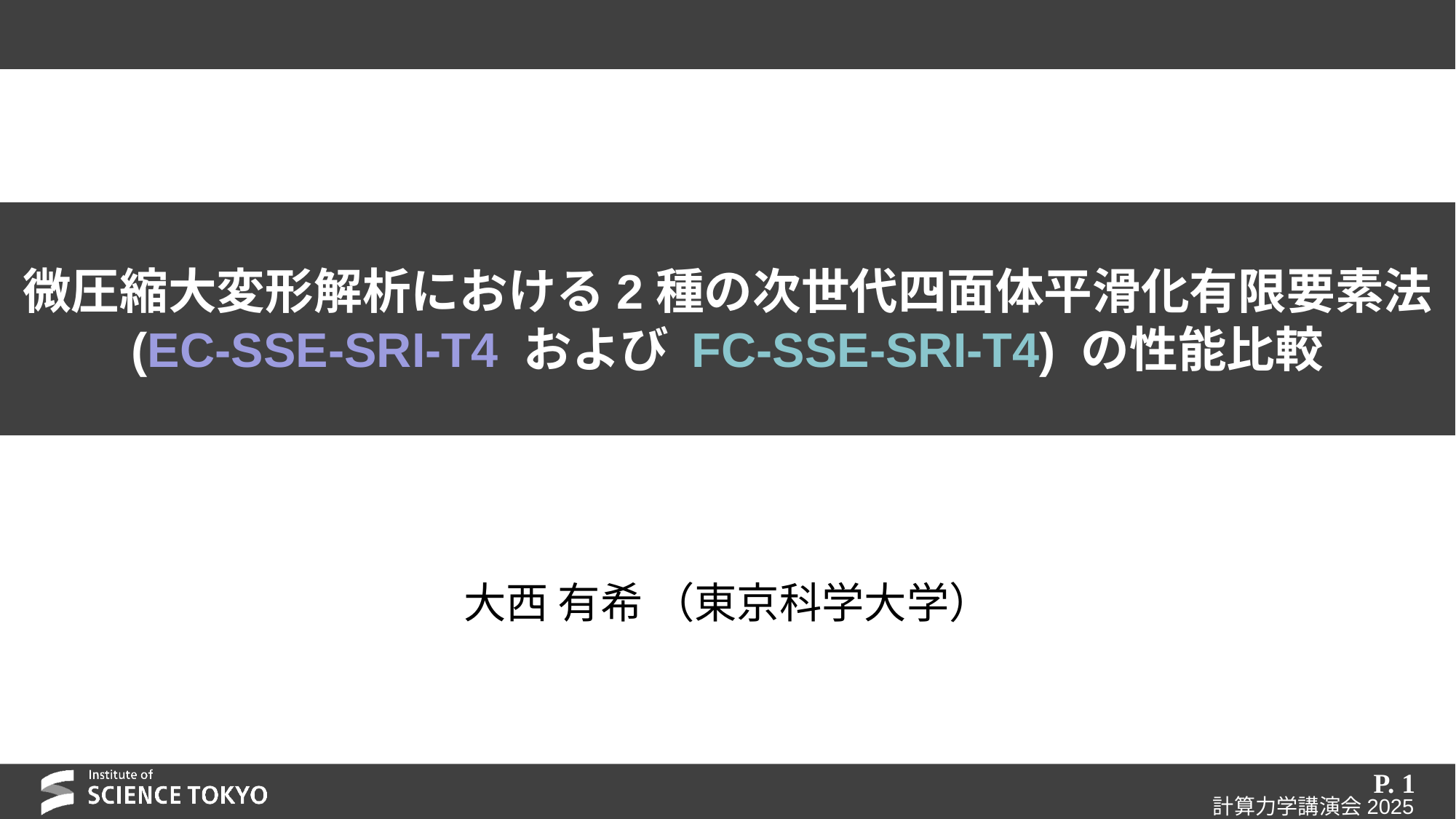

# 微圧縮大変形解析における2種の次世代四面体平滑化有限要素法 (EC-SSE-SRI-T4 および FC-SSE-SRI-T4) の性能比較
大西 有希 （東京科学大学）
P. 1